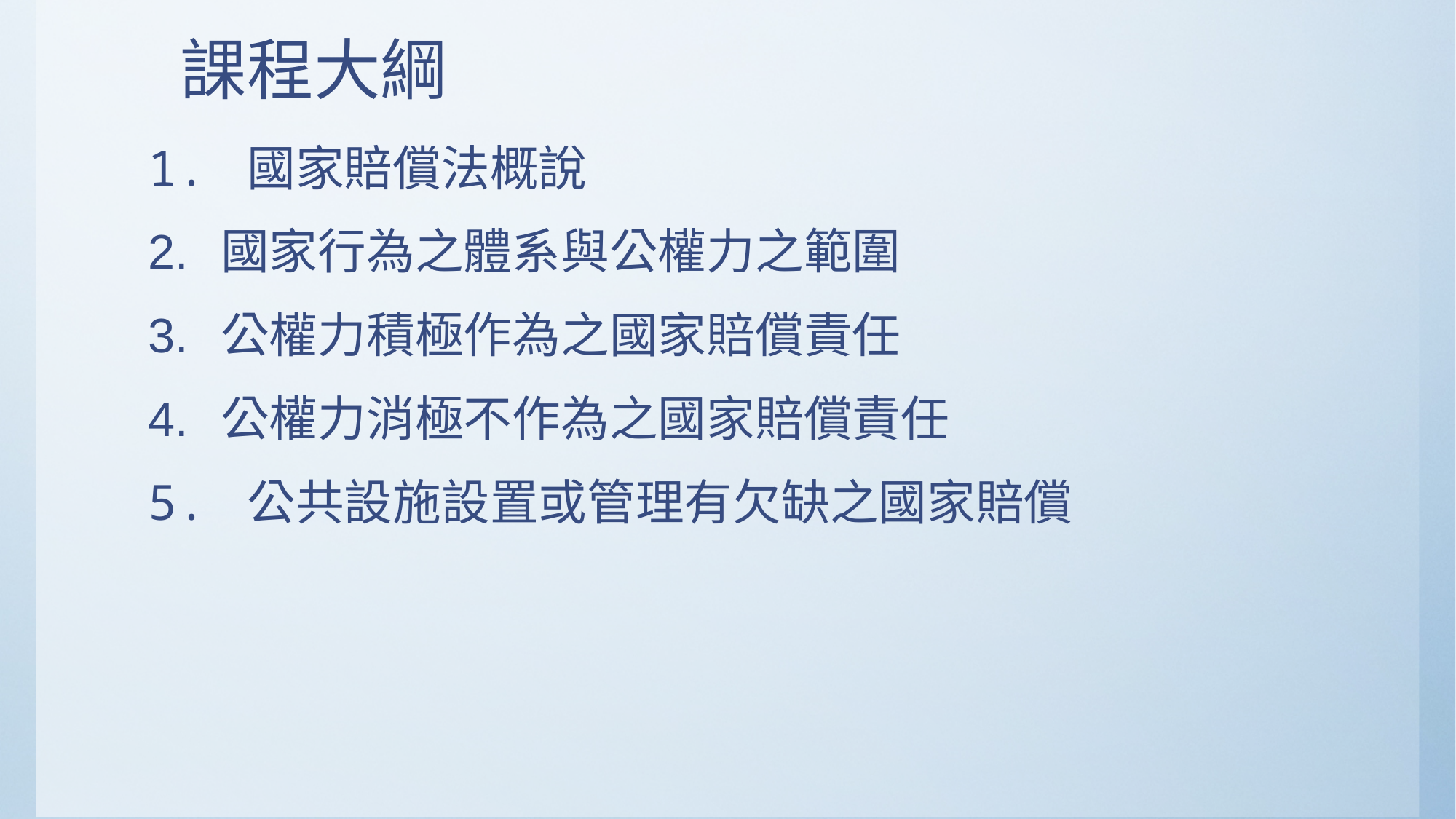

# 課程大綱
1. 國家賠償法概說
國家行為之體系與公權力之範圍
公權力積極作為之國家賠償責任
公權力消極不作為之國家賠償責任
5. 公共設施設置或管理有欠缺之國家賠償